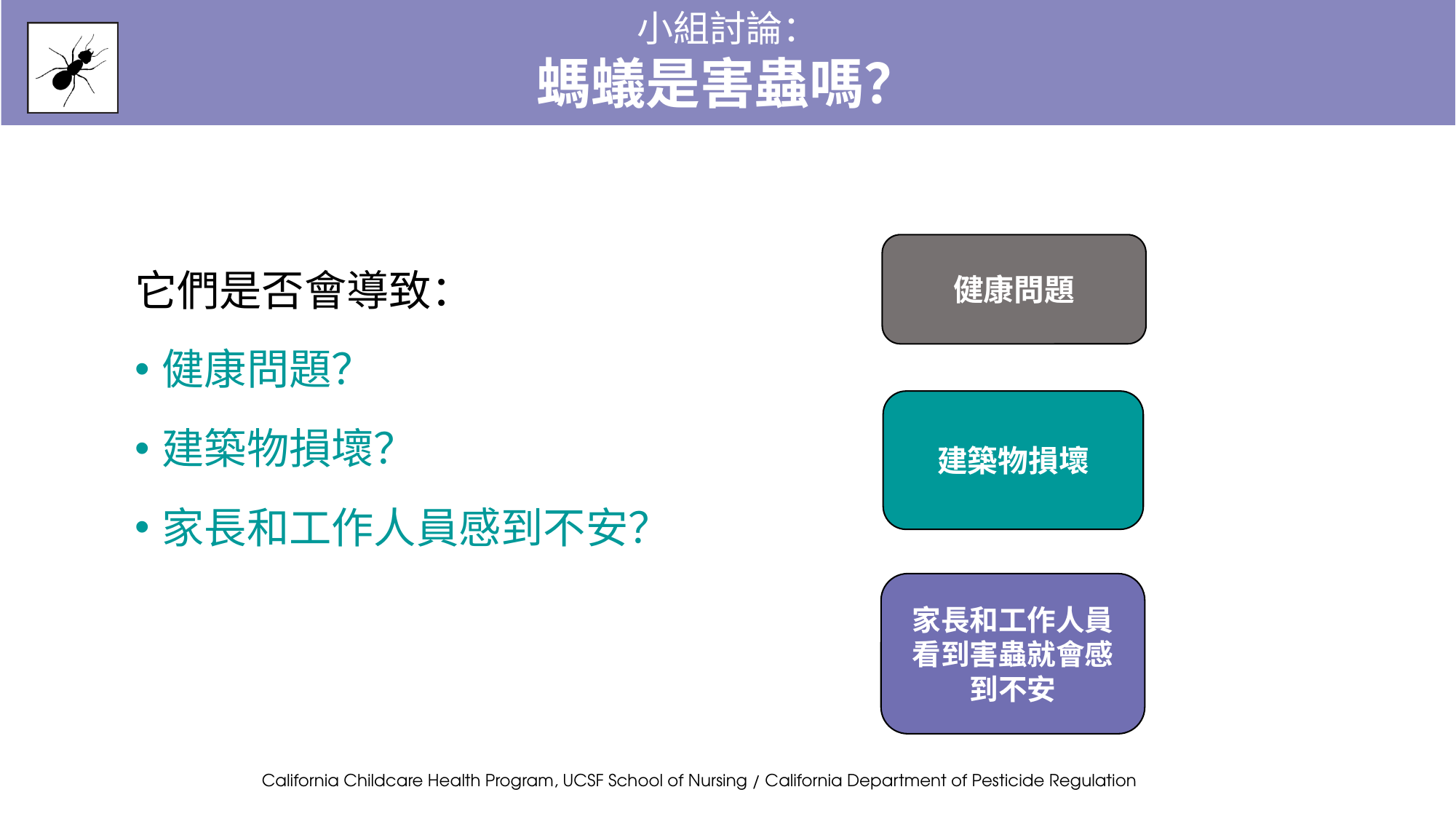

小組討論：
螞蟻是害蟲嗎？

健康問題
它們是否會導致：
健康問題？
建築物損壞？
家長和工作人員感到不安？
建築物損壞
家長和工作人員看到害蟲就會感到不安